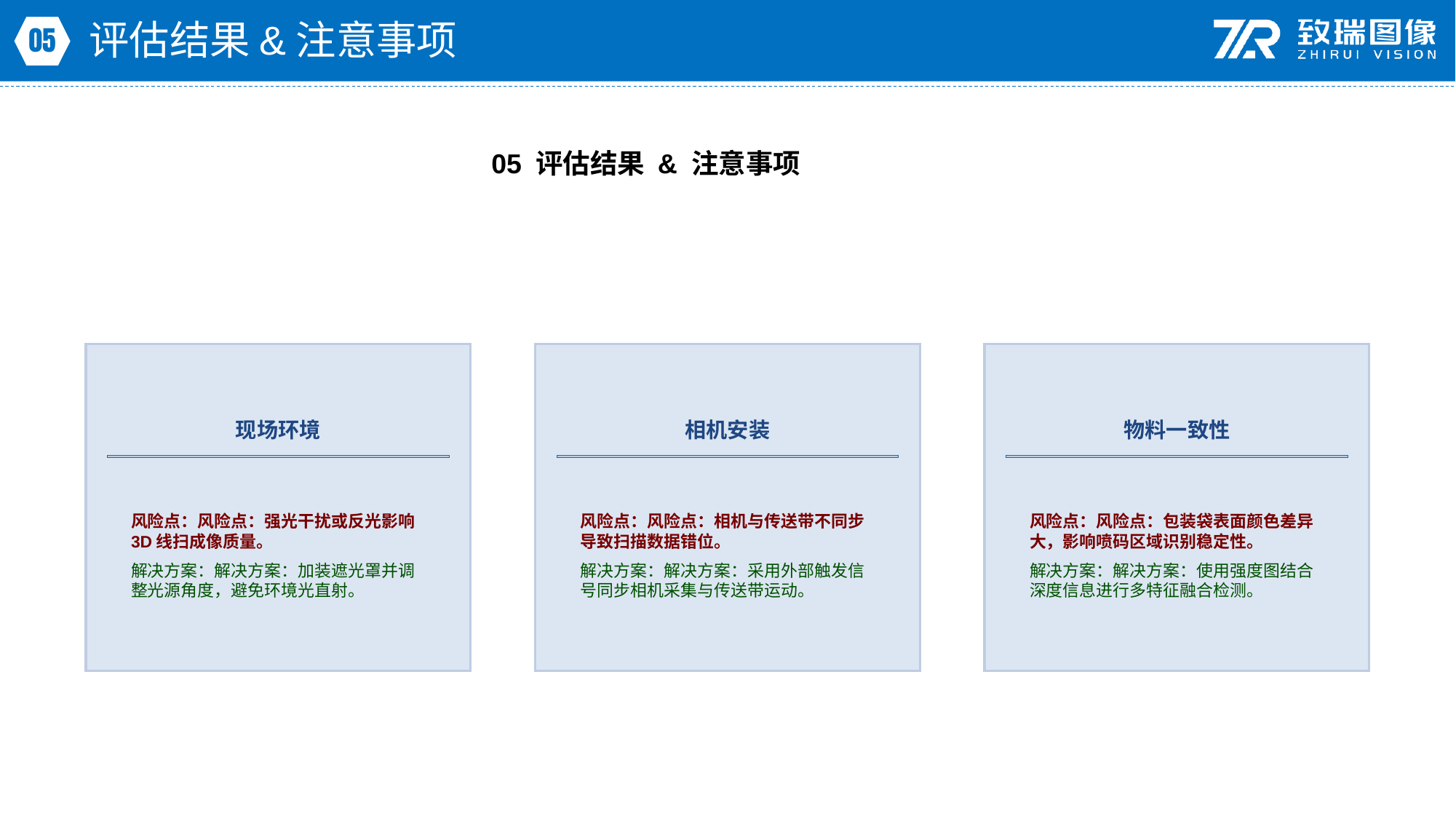

评估结果&注意事项
05

05 评估结果 & 注意事项

现场环境

相机安装

物料一致性

风险点：风险点：强光干扰或反光影响3D线扫成像质量。
解决方案：解决方案：加装遮光罩并调整光源角度，避免环境光直射。

风险点：风险点：相机与传送带不同步导致扫描数据错位。
解决方案：解决方案：采用外部触发信号同步相机采集与传送带运动。

风险点：风险点：包装袋表面颜色差异大，影响喷码区域识别稳定性。
解决方案：解决方案：使用强度图结合深度信息进行多特征融合检测。